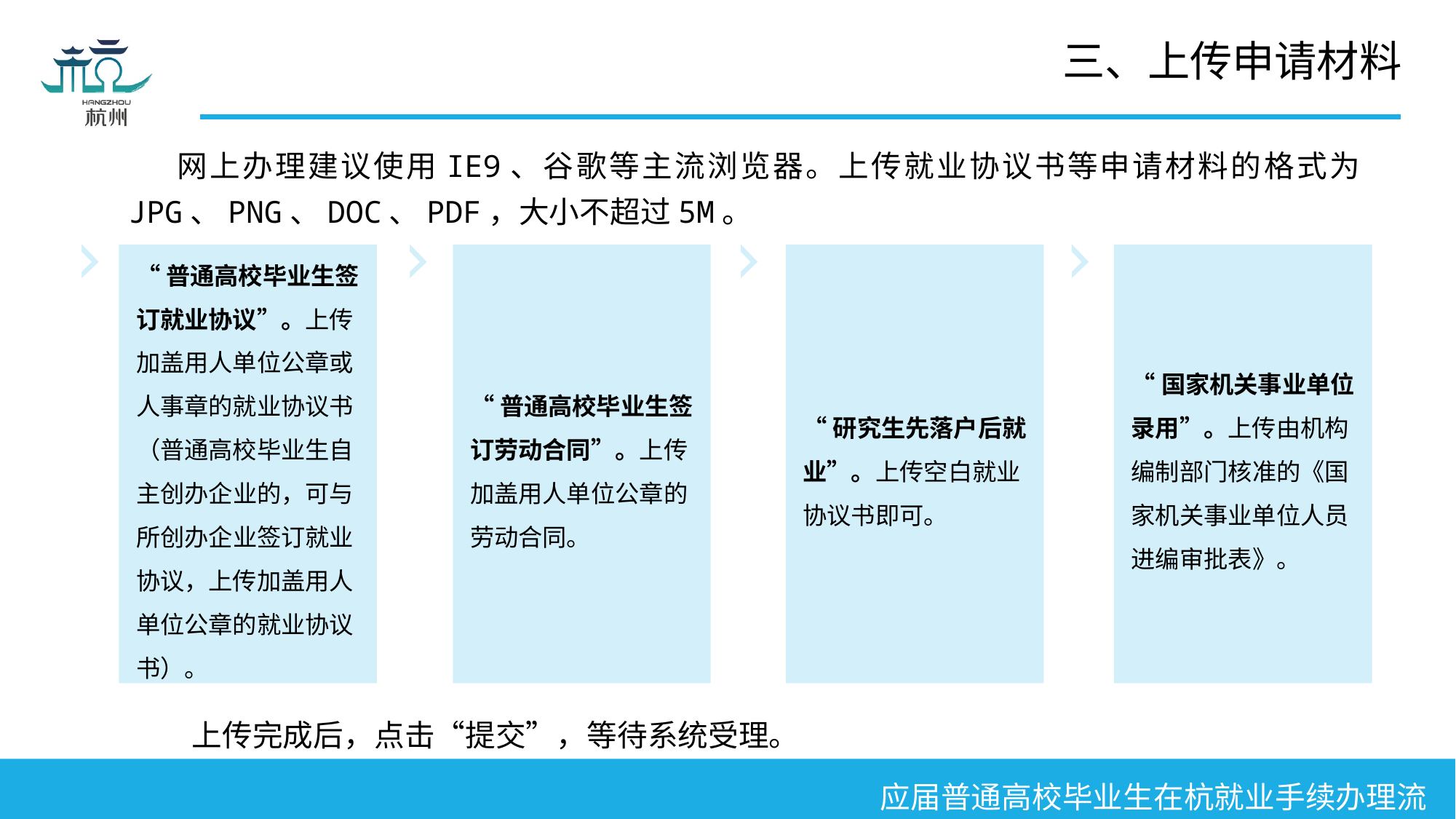

三、上传申请材料
网上办理建议使用IE9、谷歌等主流浏览器。上传就业协议书等申请材料的格式为JPG、PNG、DOC、PDF，大小不超过5M。
“普通高校毕业生签订就业协议”。上传加盖用人单位公章或人事章的就业协议书（普通高校毕业生自主创办企业的，可与所创办企业签订就业协议，上传加盖用人单位公章的就业协议书）。
“普通高校毕业生签订劳动合同”。上传加盖用人单位公章的劳动合同。
“研究生先落户后就业”。上传空白就业协议书即可。
“国家机关事业单位录用”。上传由机构编制部门核准的《国家机关事业单位人员进编审批表》。

上传完成后，点击“提交”，等待系统受理。